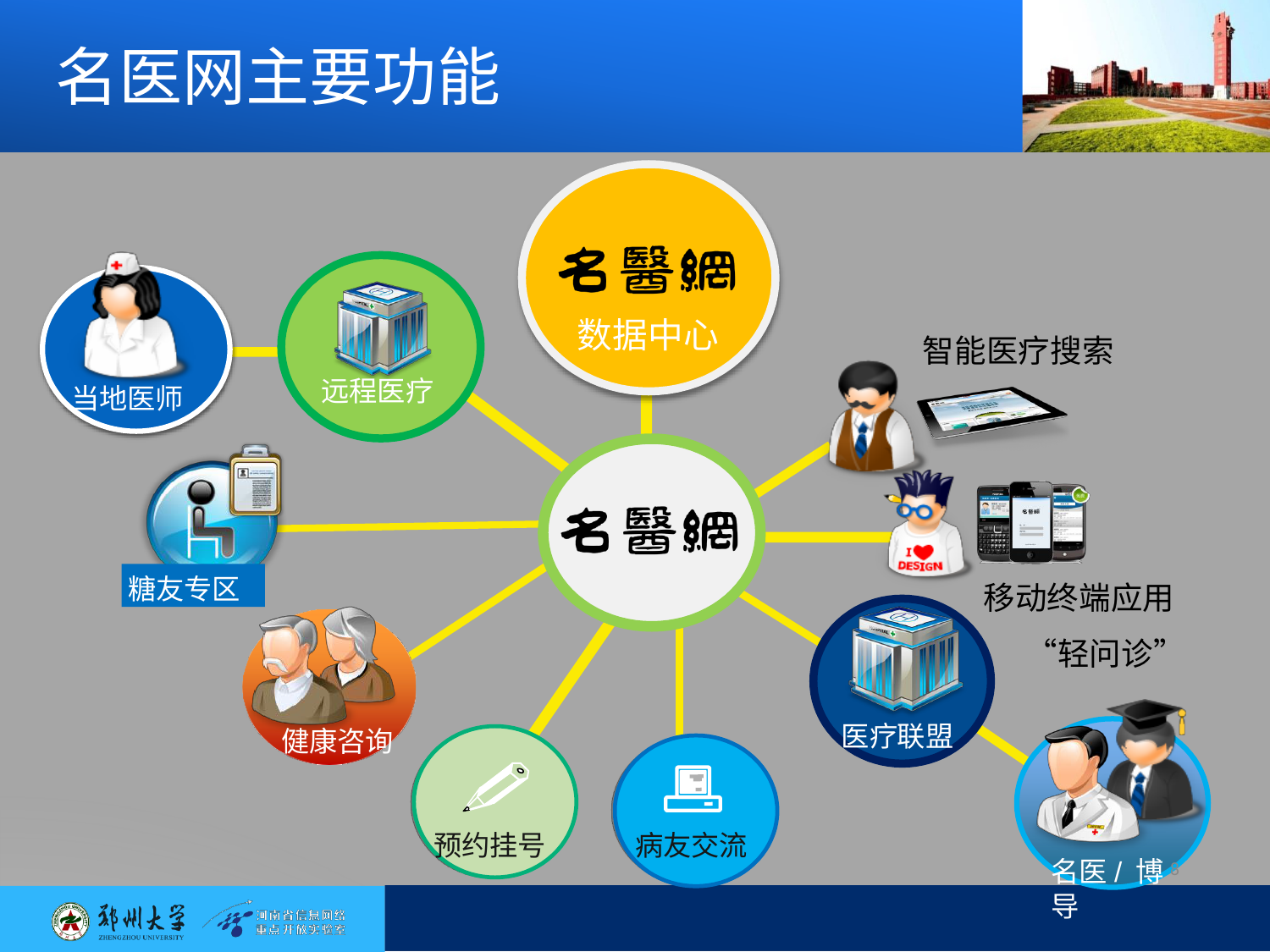

# 名医网主要功能

数据中心

智能医疗搜索

远程医疗
当地医师

移动终端应用 “轻问诊”

糖友专区

医疗联盟

健康咨询

病友交流
预约挂号
名医/博8 导